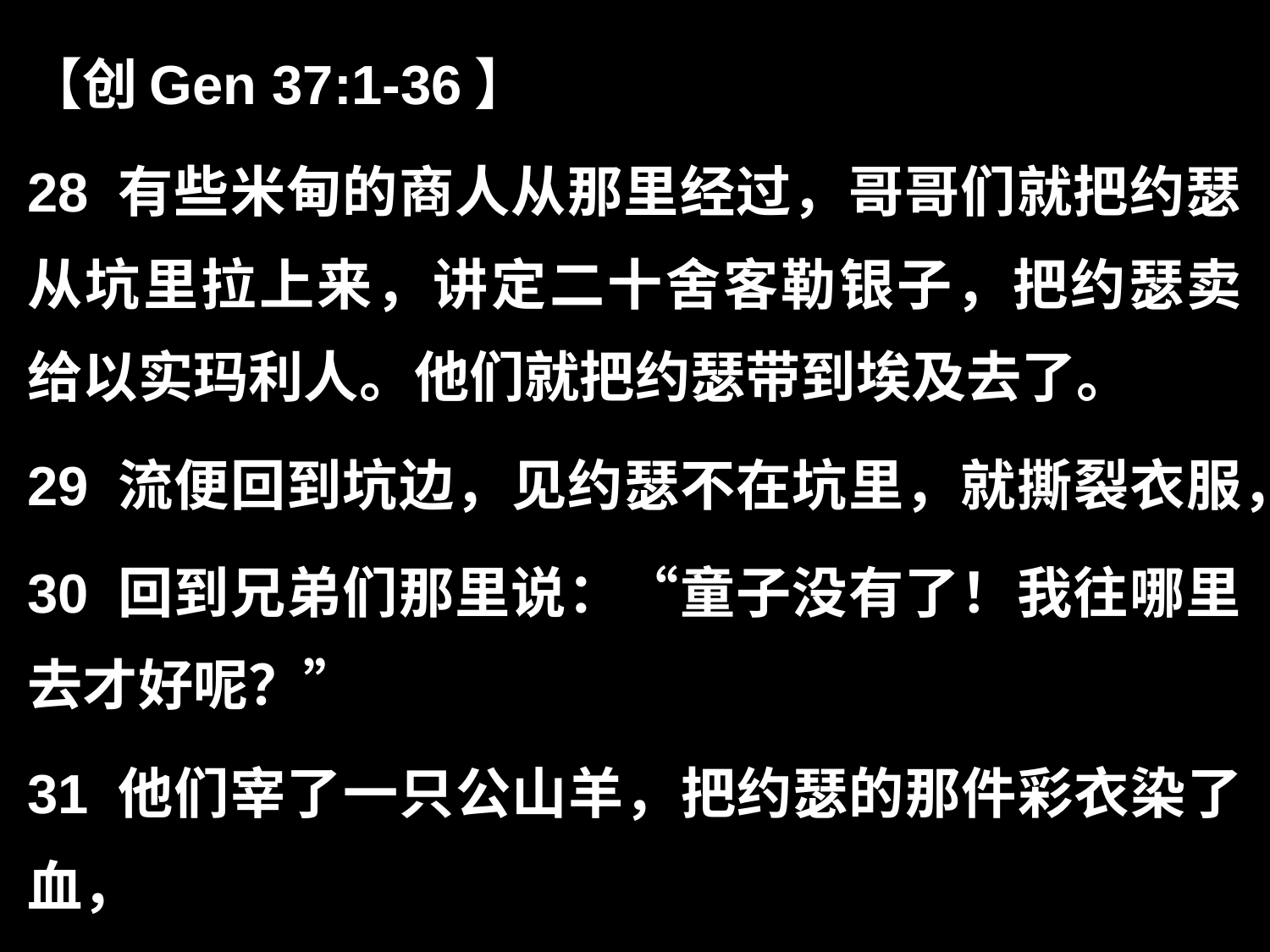

【创Gen 37:1-36】
28 有些米甸的商人从那里经过，哥哥们就把约瑟从坑里拉上来，讲定二十舍客勒银子，把约瑟卖给以实玛利人。他们就把约瑟带到埃及去了。
29 流便回到坑边，见约瑟不在坑里，就撕裂衣服，
30 回到兄弟们那里说：“童子没有了！我往哪里去才好呢？”
31 他们宰了一只公山羊，把约瑟的那件彩衣染了血，